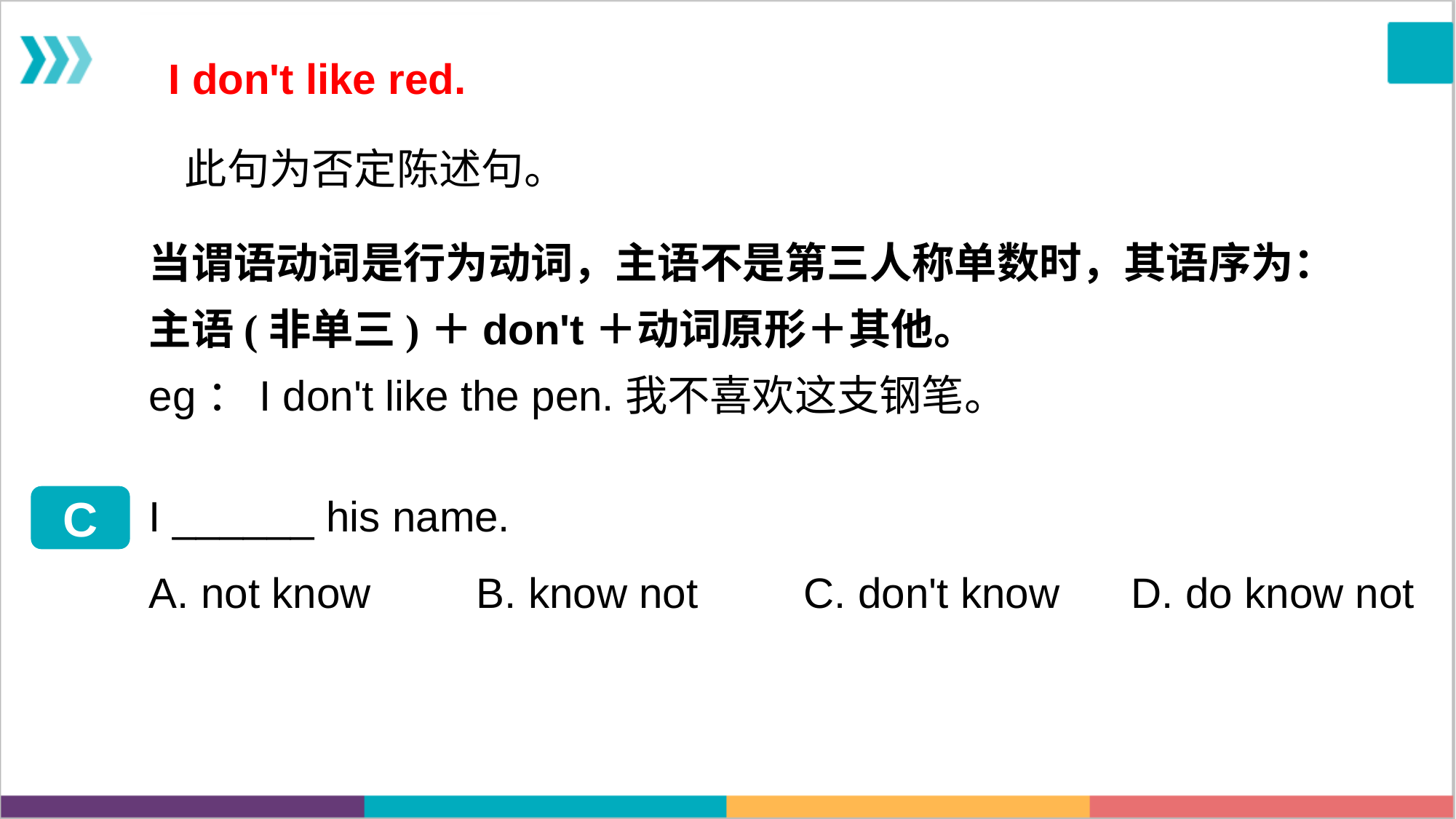

I don't like red.
此句为否定陈述句。
当谓语动词是行为动词，主语不是第三人称单数时，其语序为：主语(非单三)＋don't＋动词原形＋其他。
eg：I don't like the pen.我不喜欢这支钢笔。
I ______ his name.
A. not know	B. know not	C. don't know	D. do know not
C